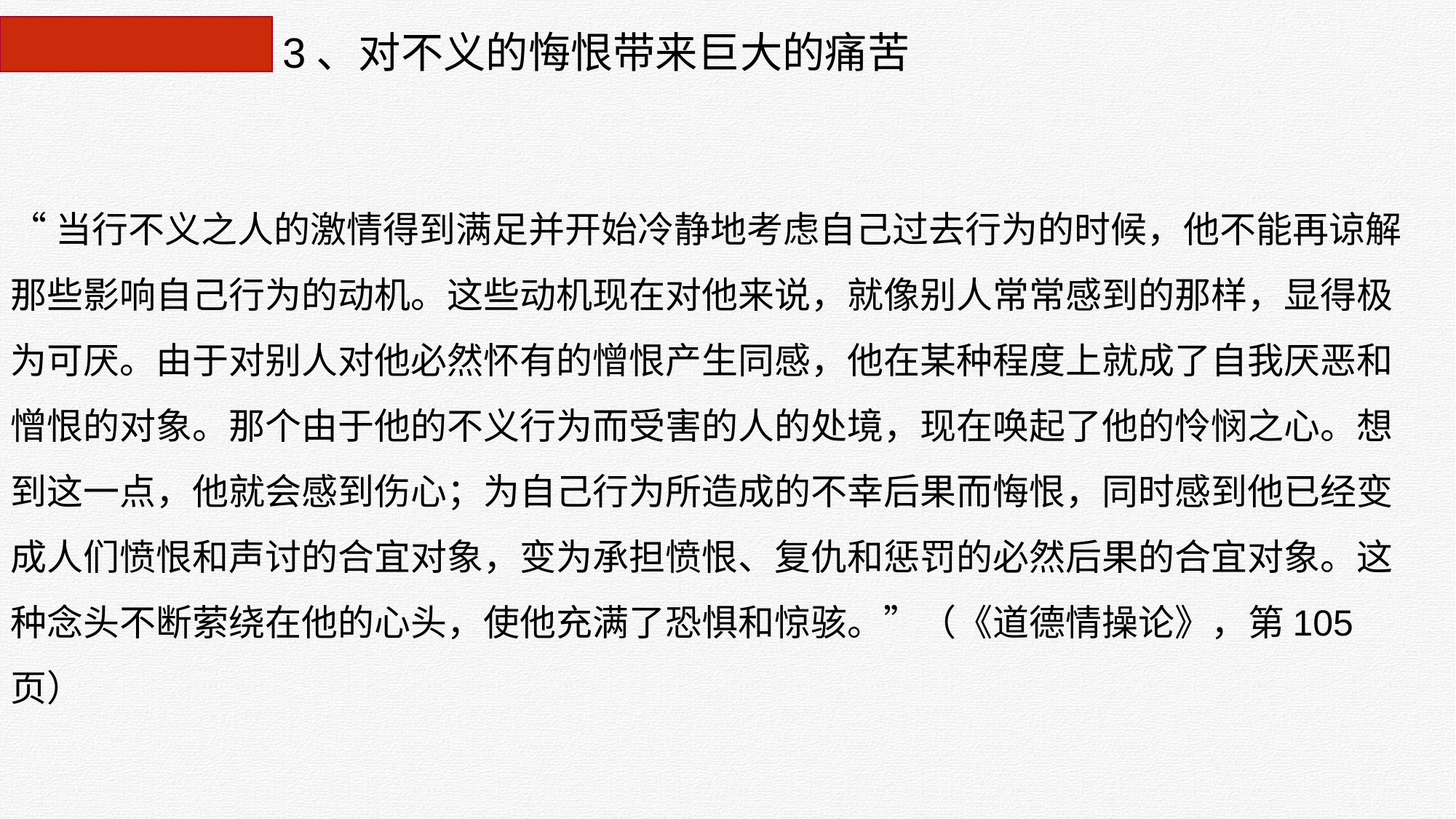

3、对不义的悔恨带来巨大的痛苦

“当行不义之人的激情得到满足并开始冷静地考虑自己过去行为的时候，他不能再谅解那些影响自己行为的动机。这些动机现在对他来说，就像别人常常感到的那样，显得极为可厌。由于对别人对他必然怀有的憎恨产生同感，他在某种程度上就成了自我厌恶和憎恨的对象。那个由于他的不义行为而受害的人的处境，现在唤起了他的怜悯之心。想到这一点，他就会感到伤心；为自己行为所造成的不幸后果而悔恨，同时感到他已经变成人们愤恨和声讨的合宜对象，变为承担愤恨、复仇和惩罚的必然后果的合宜对象。这种念头不断萦绕在他的心头，使他充满了恐惧和惊骇。”（《道德情操论》，第105页）